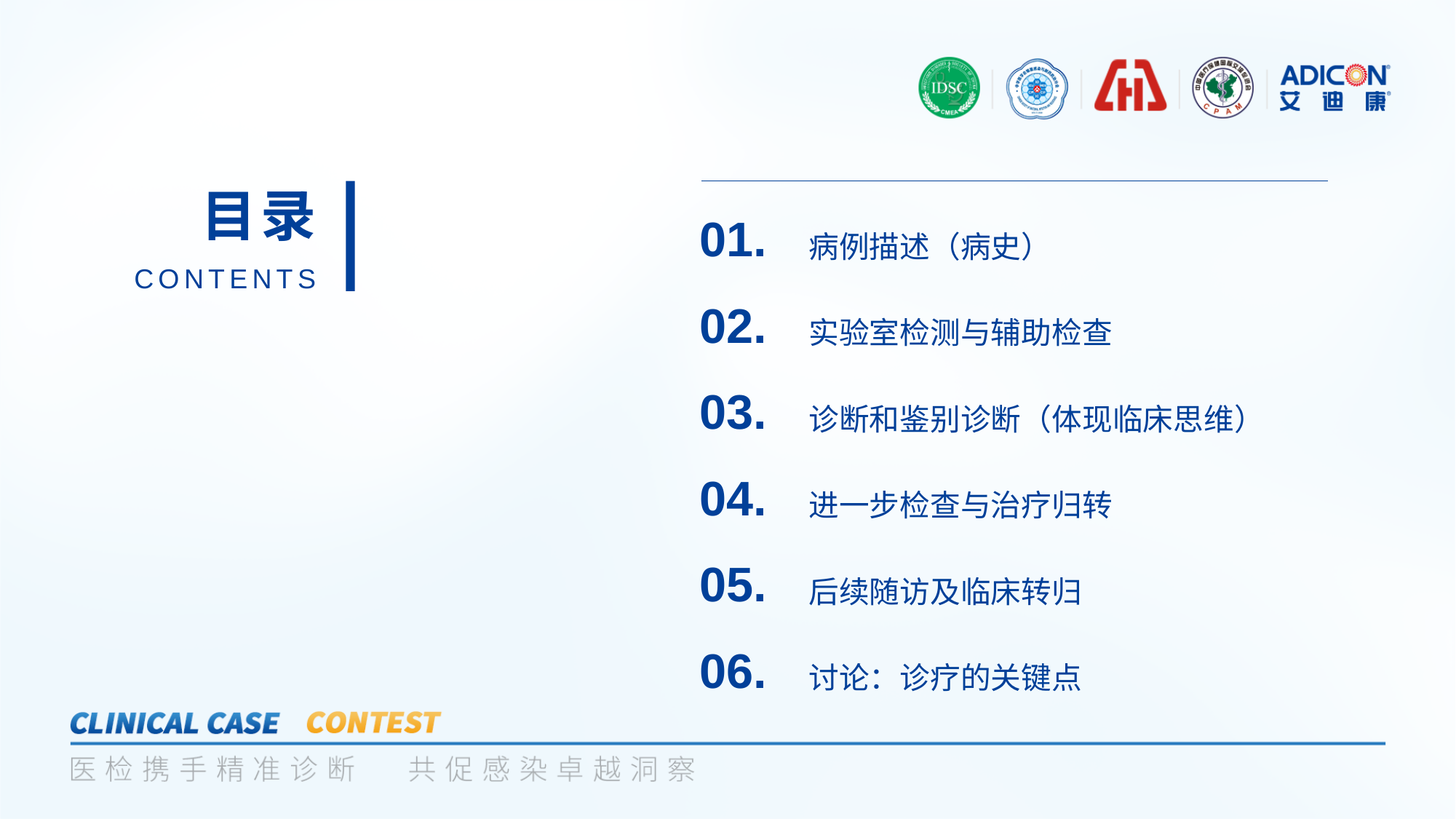

目录

01.
病例描述（病史）
CONTENTS
02.
实验室检测与辅助检查
03.
诊断和鉴别诊断（体现临床思维）
04.
进一步检查与治疗归转
05.
后续随访及临床转归
讨论：诊疗的关键点
06.
3